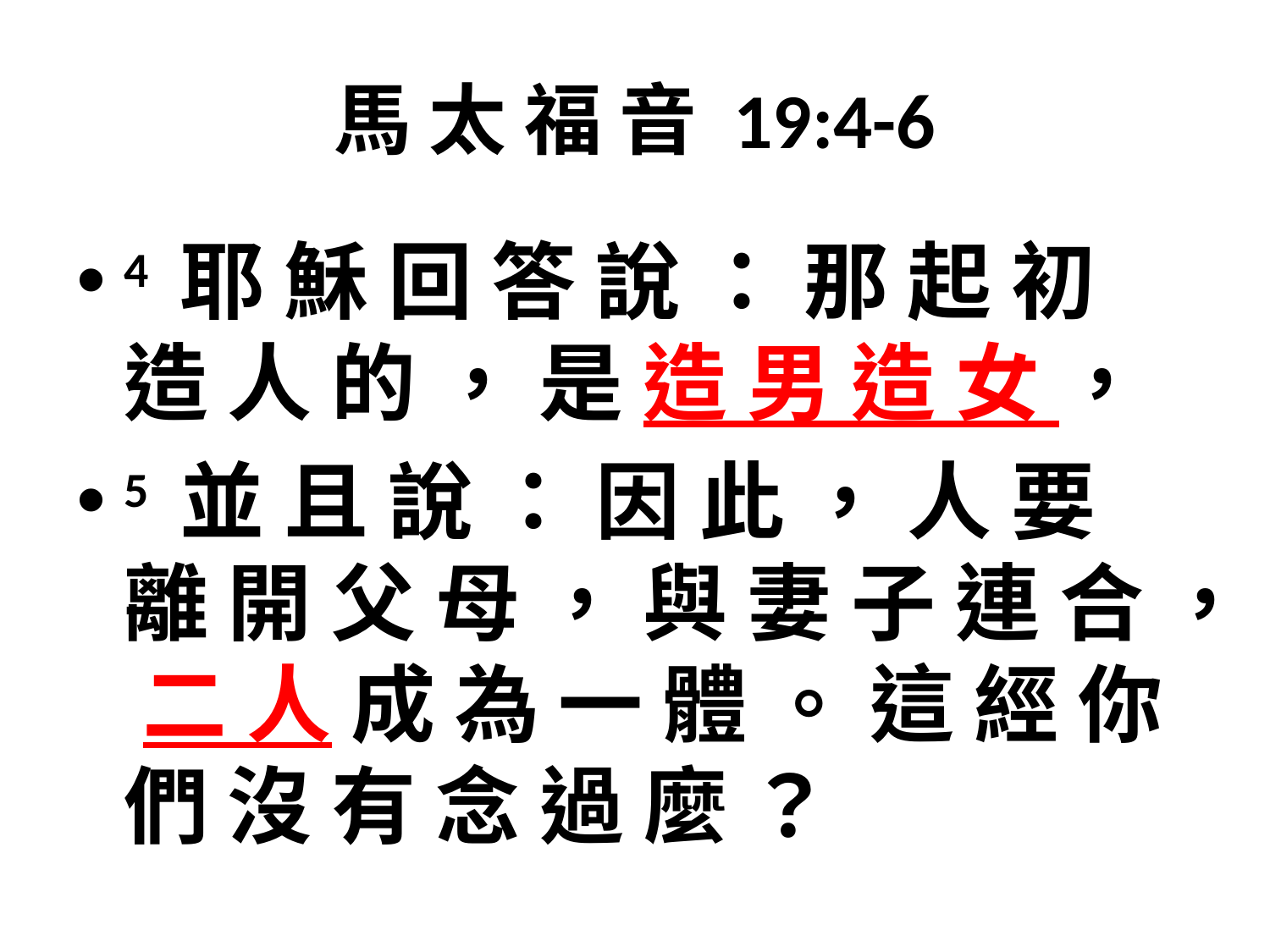

# 馬 太 福 音 19:4-6
4 耶 穌 回 答 說 ： 那 起 初 造 人 的 ， 是 造 男 造 女 ，
5 並 且 說 ： 因 此 ， 人 要 離 開 父 母 ， 與 妻 子 連 合 ， 二 人 成 為 一 體 。 這 經 你 們 沒 有 念 過 麼 ？